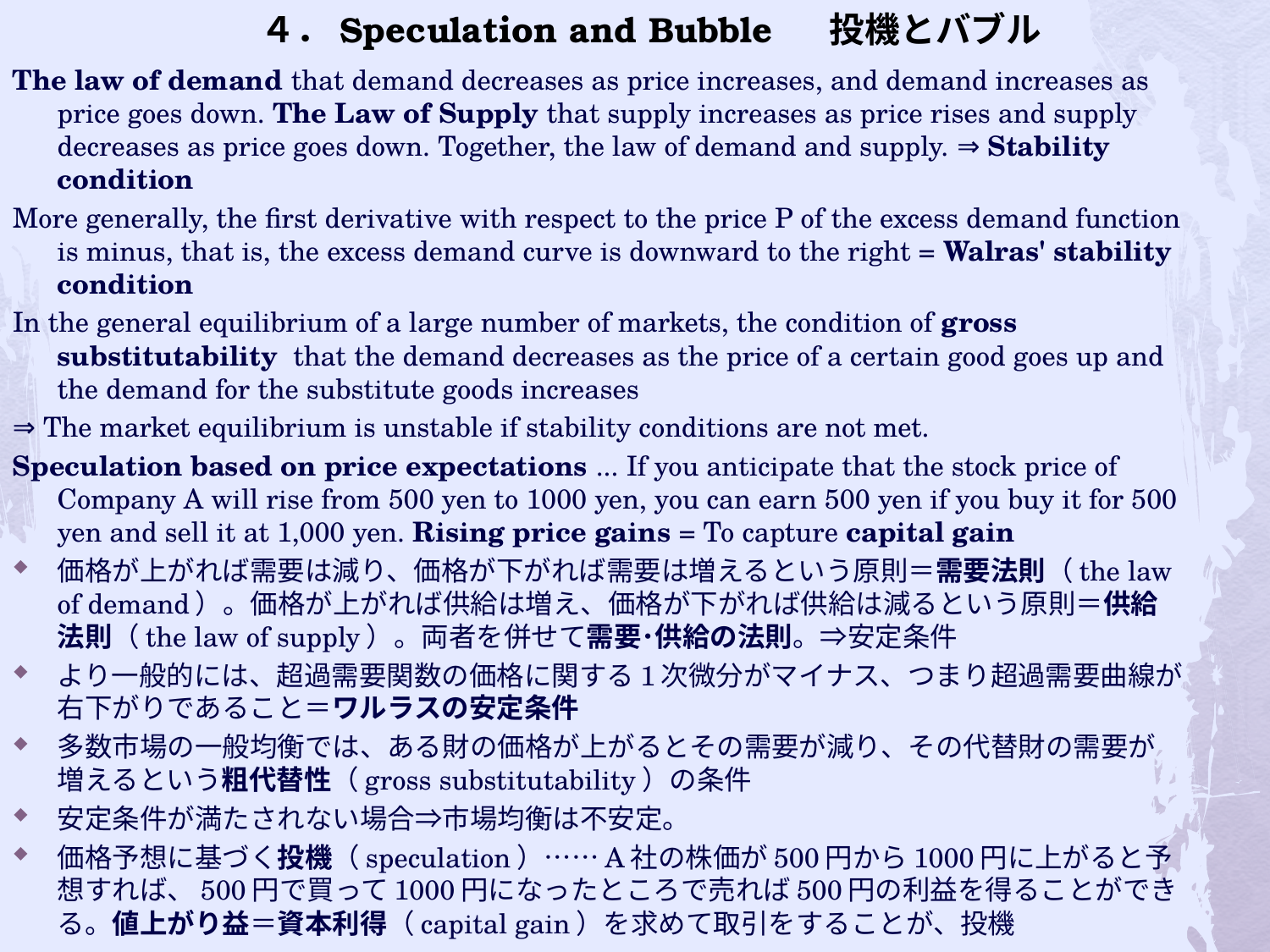

# ４．Speculation and Bubble    投機とバブル
The law of demand that demand decreases as price increases, and demand increases as price goes down. The Law of Supply that supply increases as price rises and supply decreases as price goes down. Together, the law of demand and supply. ⇒ Stability condition
More generally, the first derivative with respect to the price P of the excess demand function is minus, that is, the excess demand curve is downward to the right = Walras' stability condition
In the general equilibrium of a large number of markets, the condition of gross substitutability  that the demand decreases as the price of a certain good goes up and the demand for the substitute goods increases
⇒ The market equilibrium is unstable if stability conditions are not met.
Speculation based on price expectations ... If you anticipate that the stock price of Company A will rise from 500 yen to 1000 yen, you can earn 500 yen if you buy it for 500 yen and sell it at 1,000 yen. Rising price gains = To capture capital gain
価格が上がれば需要は減り、価格が下がれば需要は増えるという原則＝需要法則（the law of demand）。価格が上がれば供給は増え、価格が下がれば供給は減るという原則＝供給法則（the law of supply）。両者を併せて需要･供給の法則。⇒安定条件
より一般的には、超過需要関数の価格に関する1次微分がマイナス、つまり超過需要曲線が右下がりであること＝ワルラスの安定条件
多数市場の一般均衡では、ある財の価格が上がるとその需要が減り、その代替財の需要が増えるという粗代替性（gross substitutability）の条件
安定条件が満たされない場合⇒市場均衡は不安定。
価格予想に基づく投機（speculation）……A社の株価が500円から1000円に上がると予想すれば、500円で買って1000円になったところで売れば500円の利益を得ることができる。値上がり益＝資本利得（capital gain）を求めて取引をすることが、投機